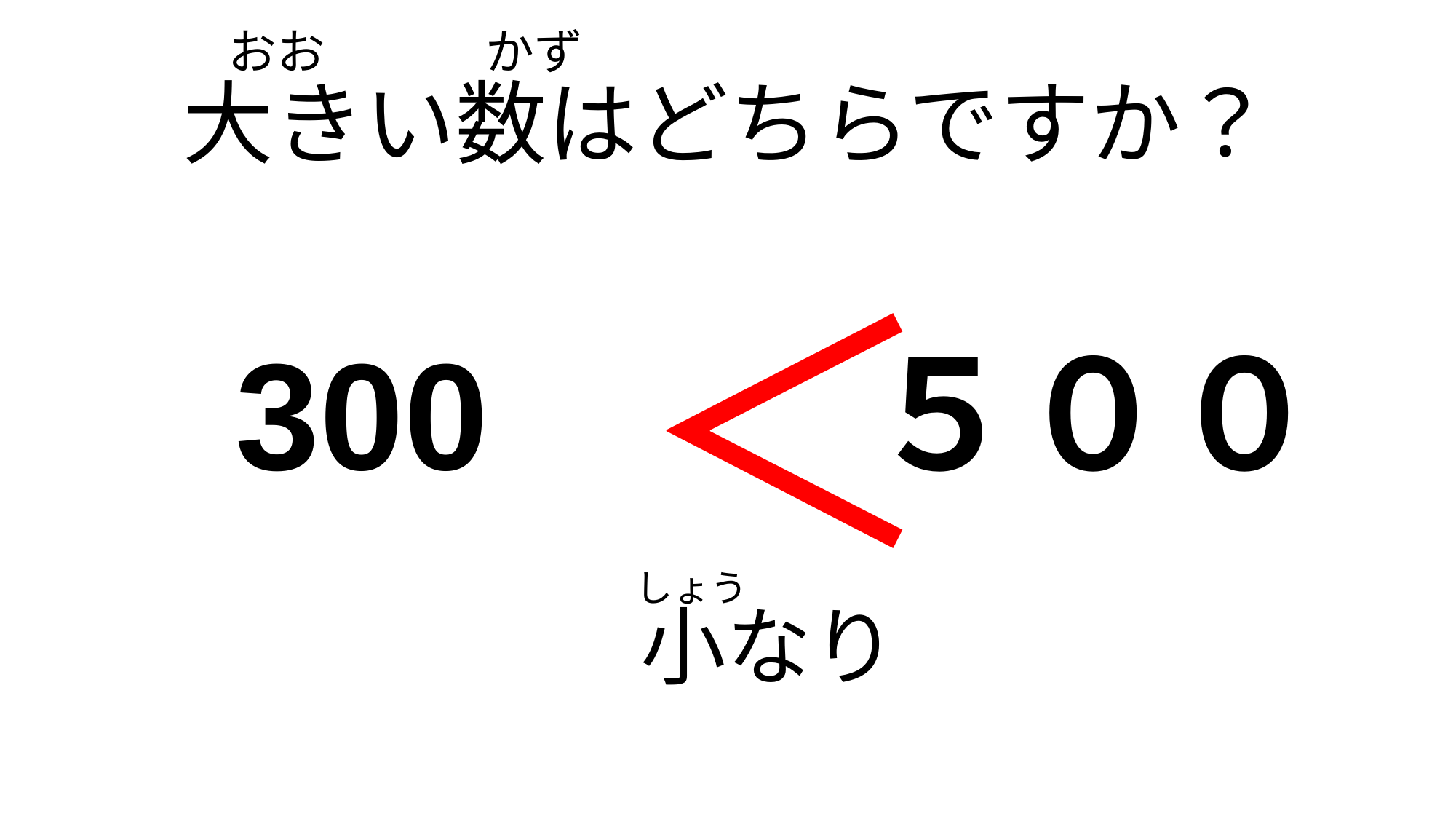

おお
かず
大きい数はどちらですか？
＜
300
５００
しょう
小なり